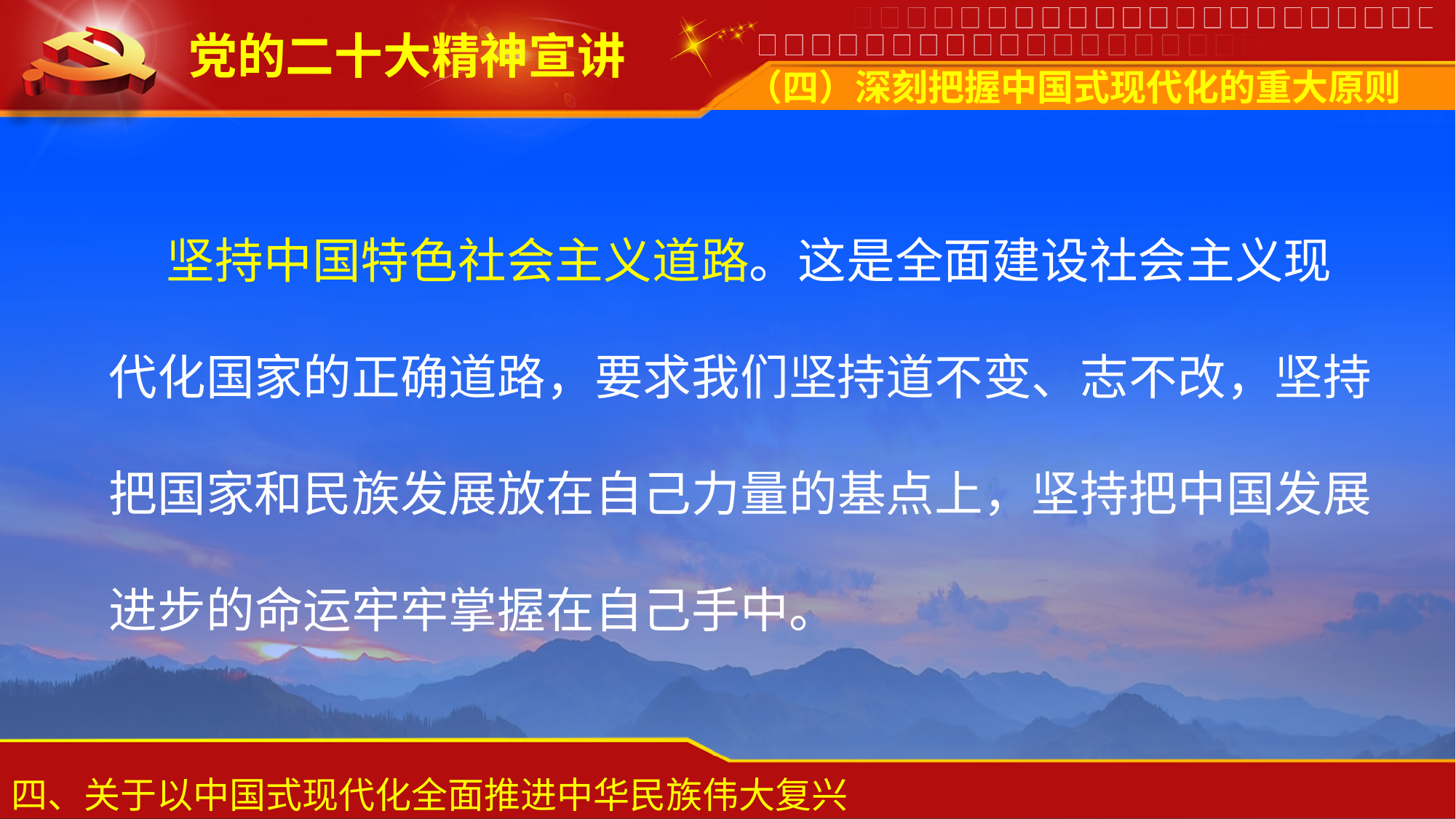

党的二十大精神宣讲
（四）深刻把握中国式现代化的重大原则
     坚持中国特色社会主义道路。这是全面建设社会主义现代化国家的正确道路，要求我们坚持道不变、志不改，坚持把国家和民族发展放在自己力量的基点上，坚持把中国发展进步的命运牢牢掌握在自己手中。
四、关于以中国式现代化全面推进中华民族伟大复兴